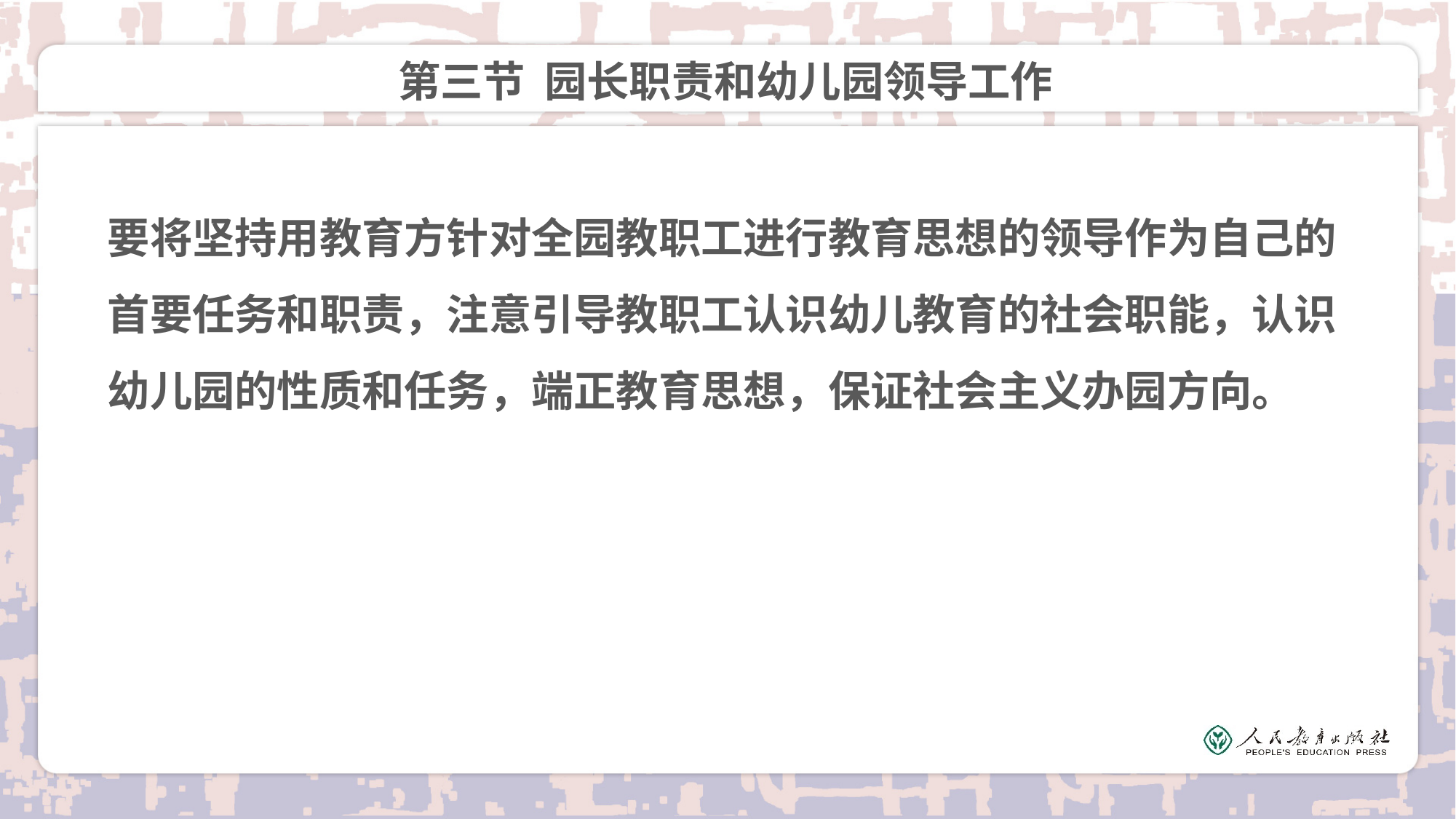

# 第三节  园长职责和幼儿园领导工作
要将坚持用教育方针对全园教职工进行教育思想的领导作为自己的首要任务和职责，注意引导教职工认识幼儿教育的社会职能，认识幼儿园的性质和任务，端正教育思想，保证社会主义办园方向。